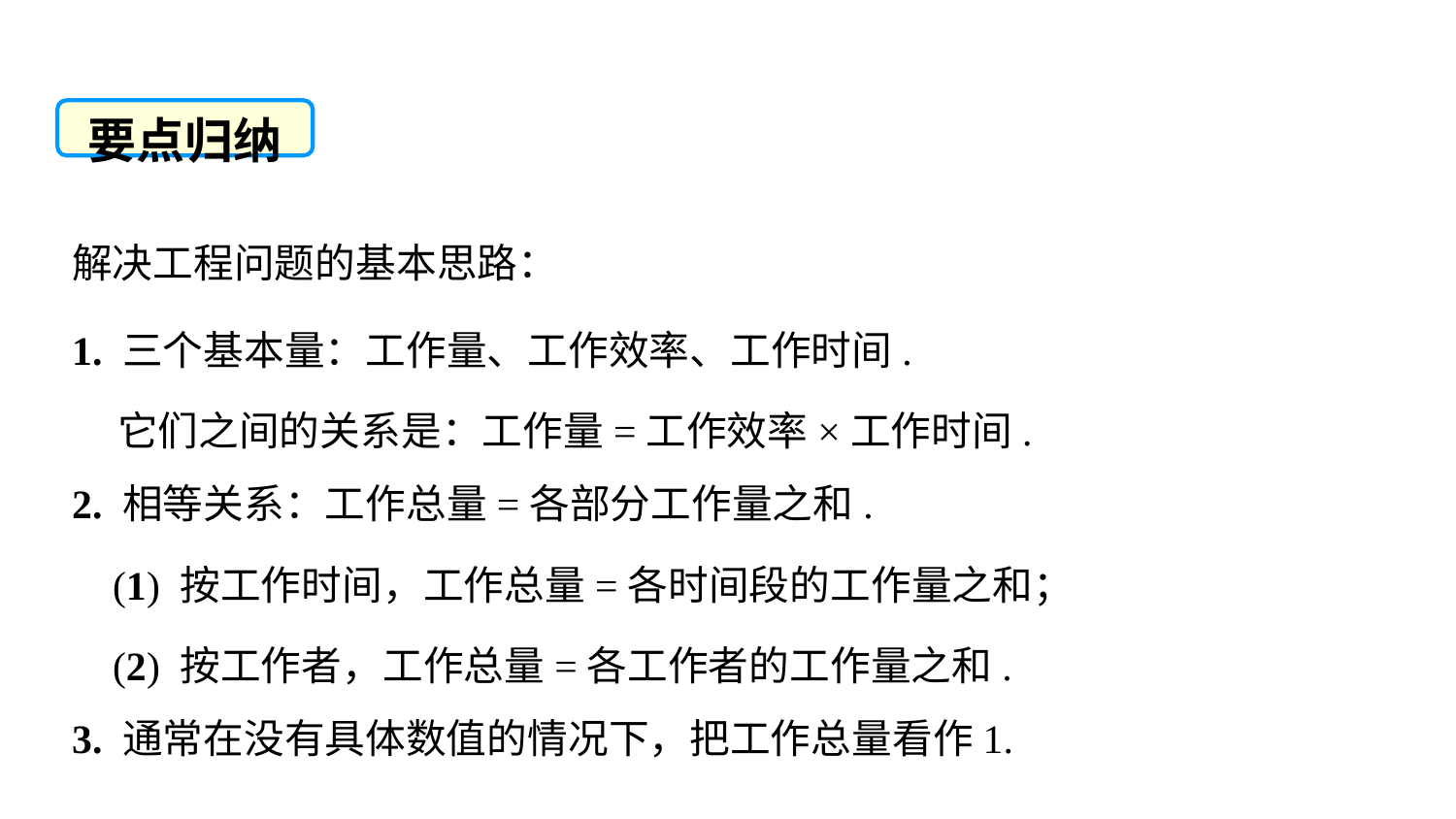

要点归纳
解决工程问题的基本思路：
1. 三个基本量：工作量、工作效率、工作时间.
    它们之间的关系是：工作量=工作效率×工作时间.
2. 相等关系：工作总量=各部分工作量之和.
    (1) 按工作时间，工作总量=各时间段的工作量之和；
    (2) 按工作者，工作总量=各工作者的工作量之和.
3. 通常在没有具体数值的情况下，把工作总量看作1.